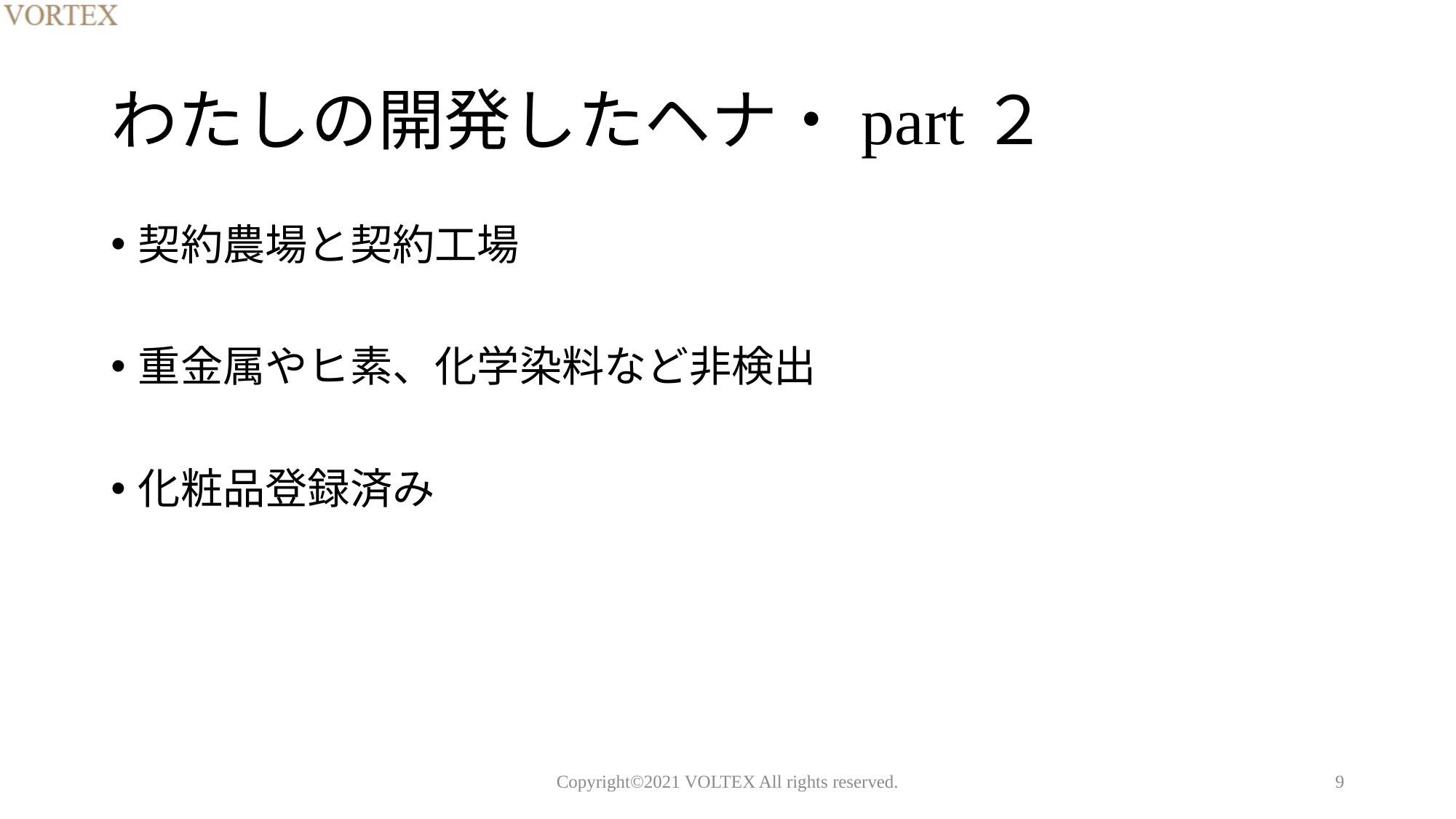

# わたしの開発したヘナ・part２
契約農場と契約工場

重金属やヒ素、化学染料など非検出

化粧品登録済み

Copyright©2021 VOLTEX All rights reserved.
9